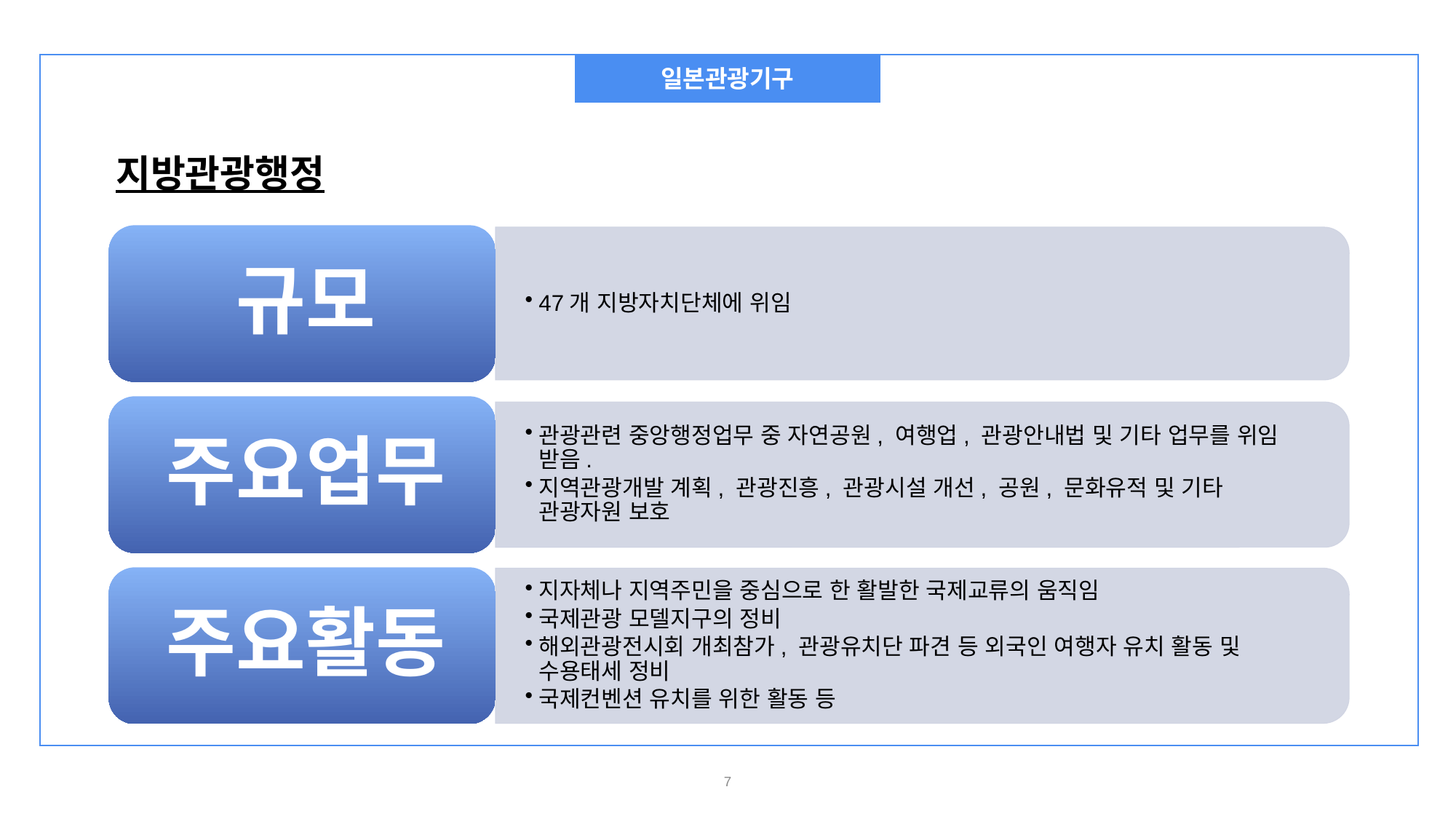

일본관광기구
지방관광행정
47개 지방자치단체에 위임
규모
관광관련 중앙행정업무 중 자연공원, 여행업, 관광안내법 및 기타 업무를 위임 받음.
지역관광개발 계획, 관광진흥, 관광시설 개선, 공원, 문화유적 및 기타 관광자원 보호
주요업무
지자체나 지역주민을 중심으로 한 활발한 국제교류의 움직임
국제관광 모델지구의 정비
해외관광전시회 개최참가, 관광유치단 파견 등 외국인 여행자 유치 활동 및 수용태세 정비
국제컨벤션 유치를 위한 활동 등
주요활동
7